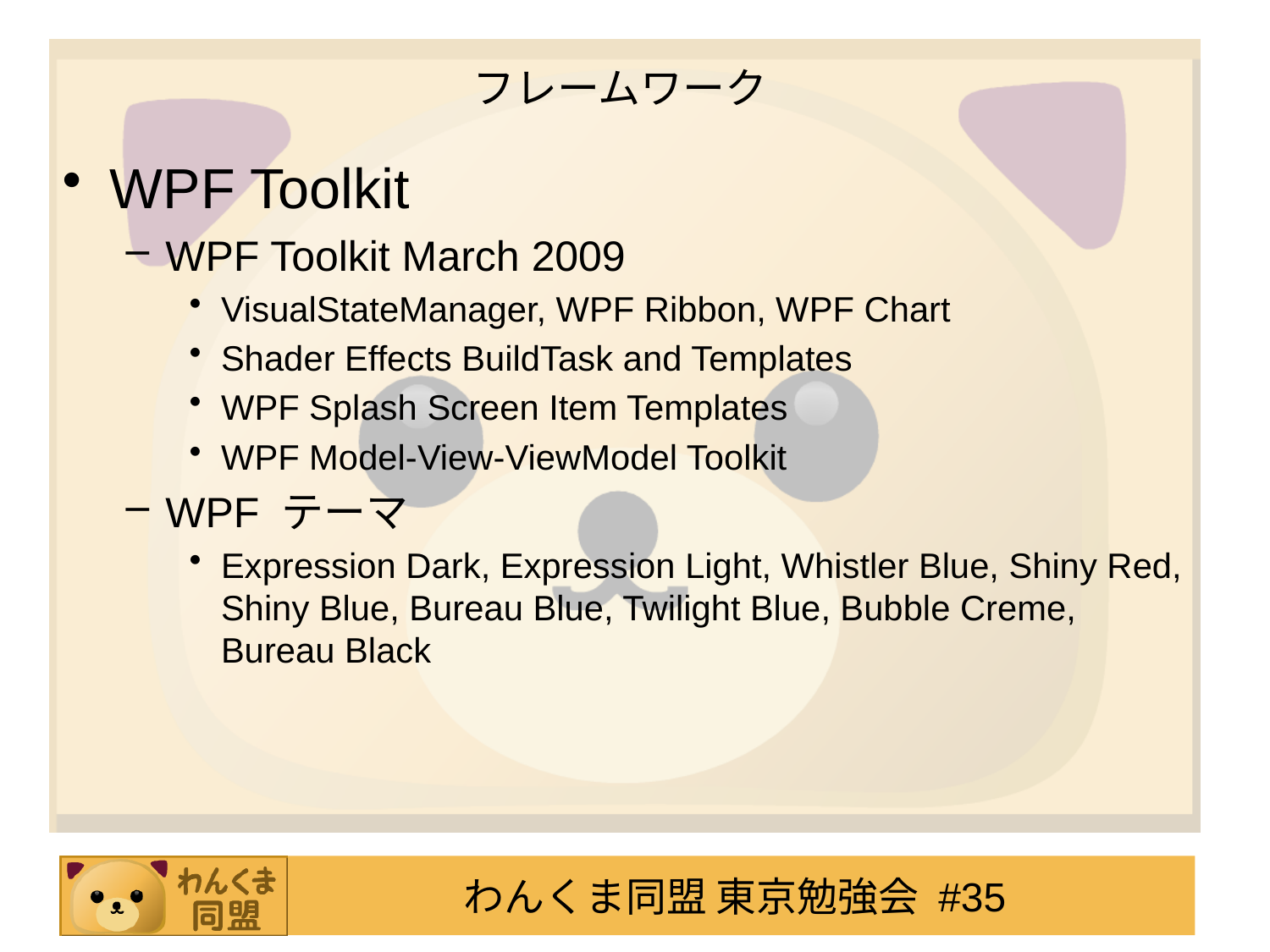

# フレームワーク
WPF Toolkit
WPF Toolkit March 2009
VisualStateManager, WPF Ribbon, WPF Chart
Shader Effects BuildTask and Templates
WPF Splash Screen Item Templates
WPF Model-View-ViewModel Toolkit
WPF テーマ
Expression Dark, Expression Light, Whistler Blue, Shiny Red, Shiny Blue, Bureau Blue, Twilight Blue, Bubble Creme, Bureau Black